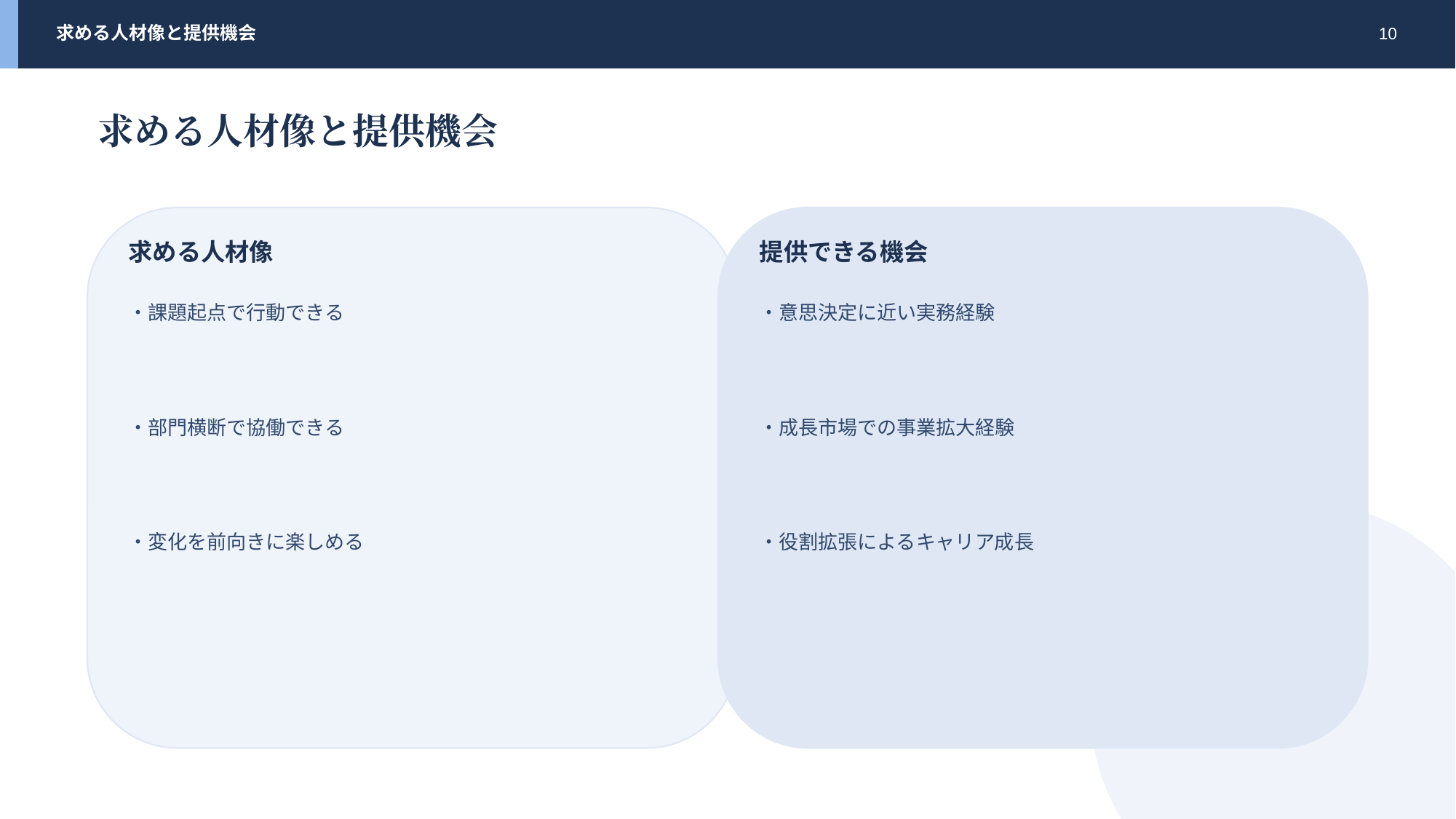

求める人材像と提供機会
10
求める人材像と提供機会

求める人材像
提供できる機会
・課題起点で行動できる
・意思決定に近い実務経験
・部門横断で協働できる
・成長市場での事業拡大経験

・変化を前向きに楽しめる
・役割拡張によるキャリア成長